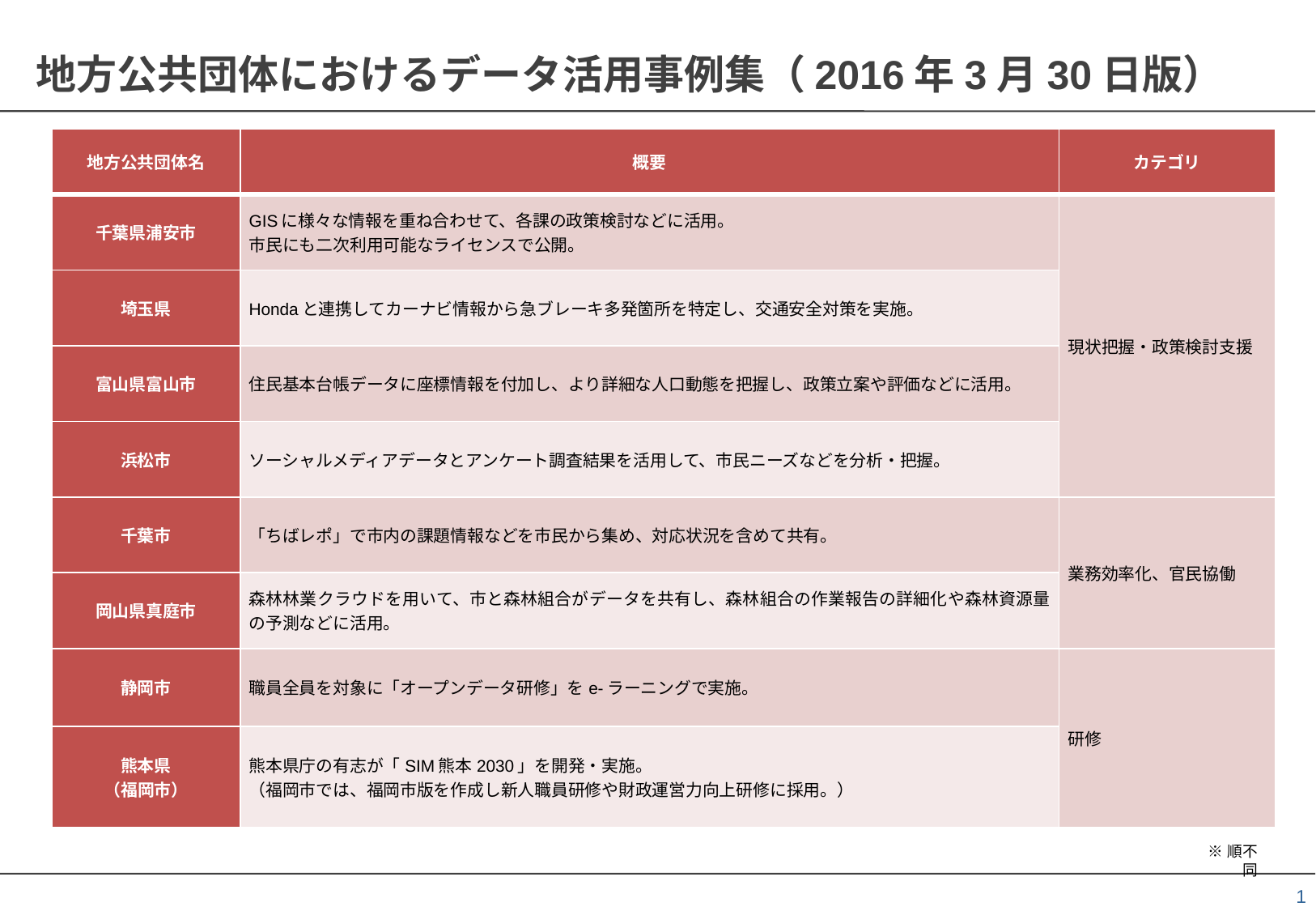

# 地方公共団体におけるデータ活用事例集（2016年3月30日版）
| 地方公共団体名 | 概要 | カテゴリ |
| --- | --- | --- |
| 千葉県浦安市 | GISに様々な情報を重ね合わせて、各課の政策検討などに活用。 市民にも二次利用可能なライセンスで公開。 | 現状把握・政策検討支援 |
| 埼玉県 | Hondaと連携してカーナビ情報から急ブレーキ多発箇所を特定し、交通安全対策を実施。 |  |
| 富山県富山市 | 住民基本台帳データに座標情報を付加し、より詳細な人口動態を把握し、政策立案や評価などに活用。 |  |
| 浜松市 | ソーシャルメディアデータとアンケート調査結果を活用して、市民ニーズなどを分析・把握。 |  |
| 千葉市 | 「ちばレポ」で市内の課題情報などを市民から集め、対応状況を含めて共有。 | 業務効率化、官民協働 |
| 岡山県真庭市 | 森林林業クラウドを用いて、市と森林組合がデータを共有し、森林組合の作業報告の詳細化や森林資源量の予測などに活用。 |  |
| 静岡市 | 職員全員を対象に「オープンデータ研修」をe-ラーニングで実施。 | 研修 |
| 熊本県 （福岡市） | 熊本県庁の有志が「SIM熊本2030」を開発・実施。 （福岡市では、福岡市版を作成し新人職員研修や財政運営力向上研修に採用。） |  |
※順不同
1